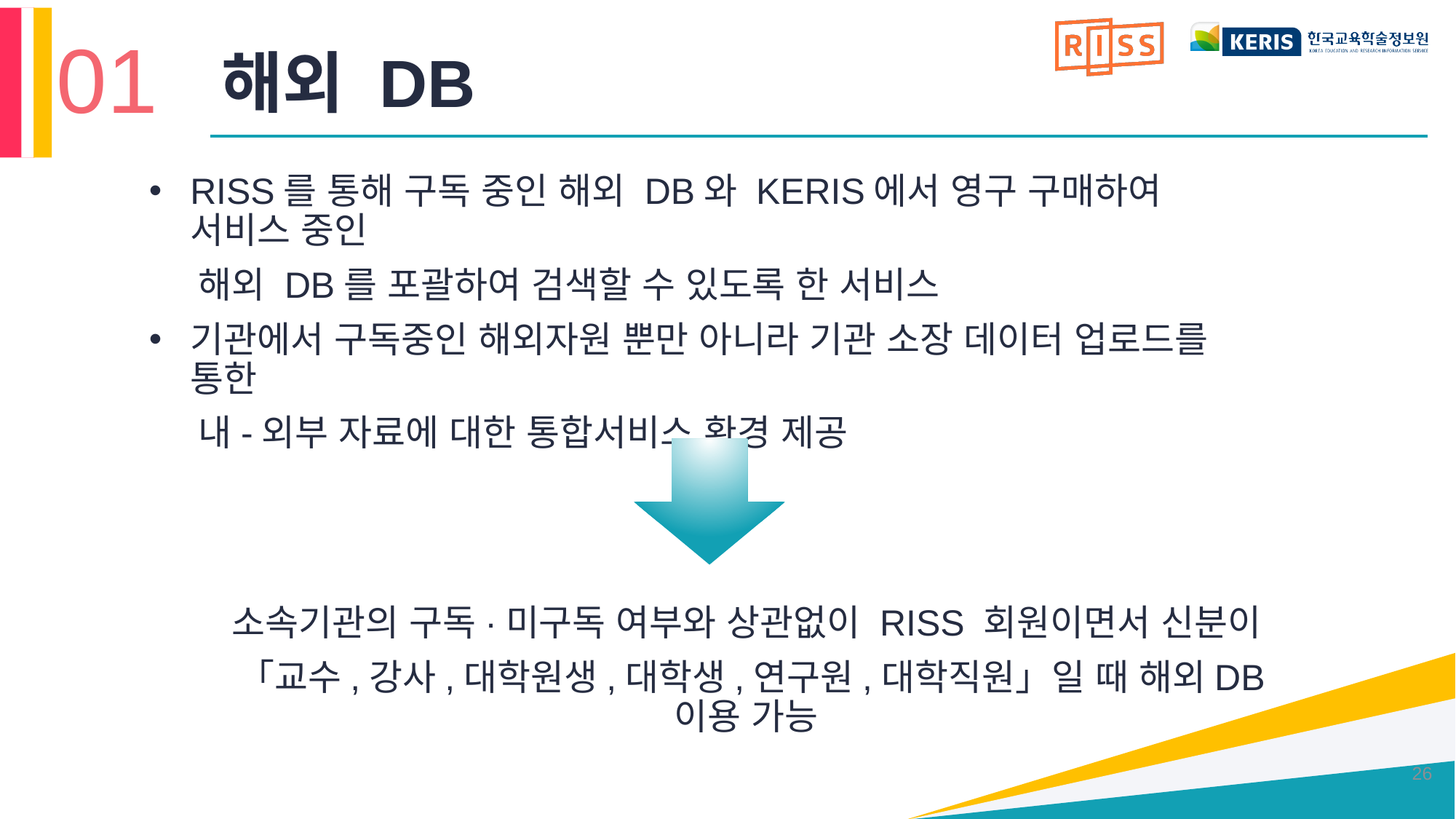

01
# 해외 DB
RISS를 통해 구독 중인 해외 DB와 KERIS에서 영구 구매하여 서비스 중인
    해외 DB를 포괄하여 검색할 수 있도록 한 서비스
기관에서 구독중인 해외자원 뿐만 아니라 기관 소장 데이터 업로드를 통한
    내-외부 자료에 대한 통합서비스 환경 제공

소속기관의 구독·미구독 여부와 상관없이 RISS 회원이면서 신분이
「교수,강사,대학원생,대학생,연구원,대학직원」일 때 해외DB 이용 가능
26